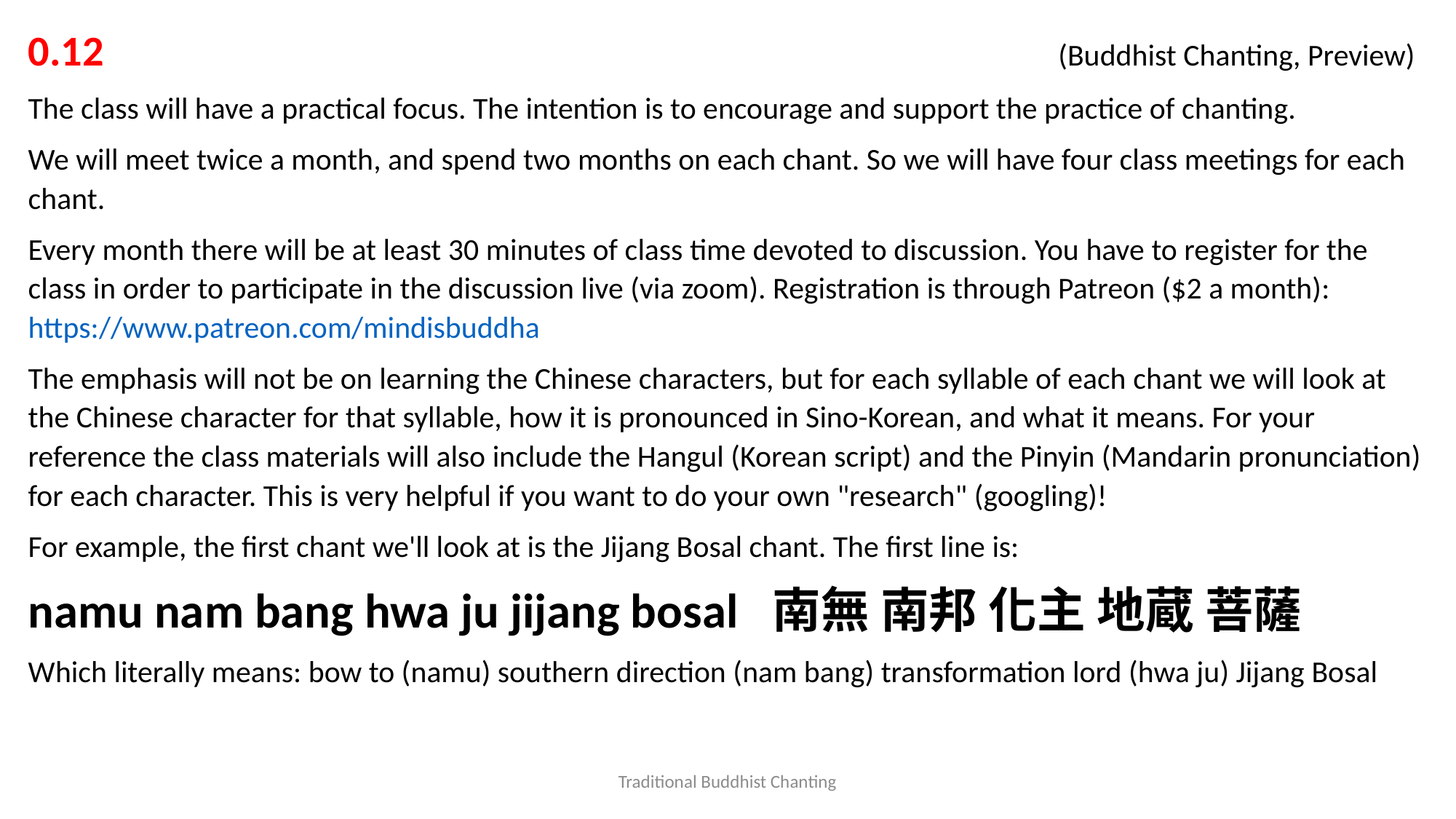

0.12                                                                                                   (Buddhist Chanting, Preview)
The class will have a practical focus. The intention is to encourage and support the practice of chanting.
We will meet twice a month, and spend two months on each chant. So we will have four class meetings for each chant.
Every month there will be at least 30 minutes of class time devoted to discussion. You have to register for the class in order to participate in the discussion live (via zoom). Registration is through Patreon ($2 a month): https://www.patreon.com/mindisbuddha
The emphasis will not be on learning the Chinese characters, but for each syllable of each chant we will look at the Chinese character for that syllable, how it is pronounced in Sino-Korean, and what it means. For your reference the class materials will also include the Hangul (Korean script) and the Pinyin (Mandarin pronunciation) for each character. This is very helpful if you want to do your own "research" (googling)!
For example, the first chant we'll look at is the Jijang Bosal chant. The first line is:
namu nam bang hwa ju jijang bosal  南無 南邦 化主 地蔵 菩薩
Which literally means: bow to (namu) southern direction (nam bang) transformation lord (hwa ju) Jijang Bosal

Traditional Buddhist Chanting